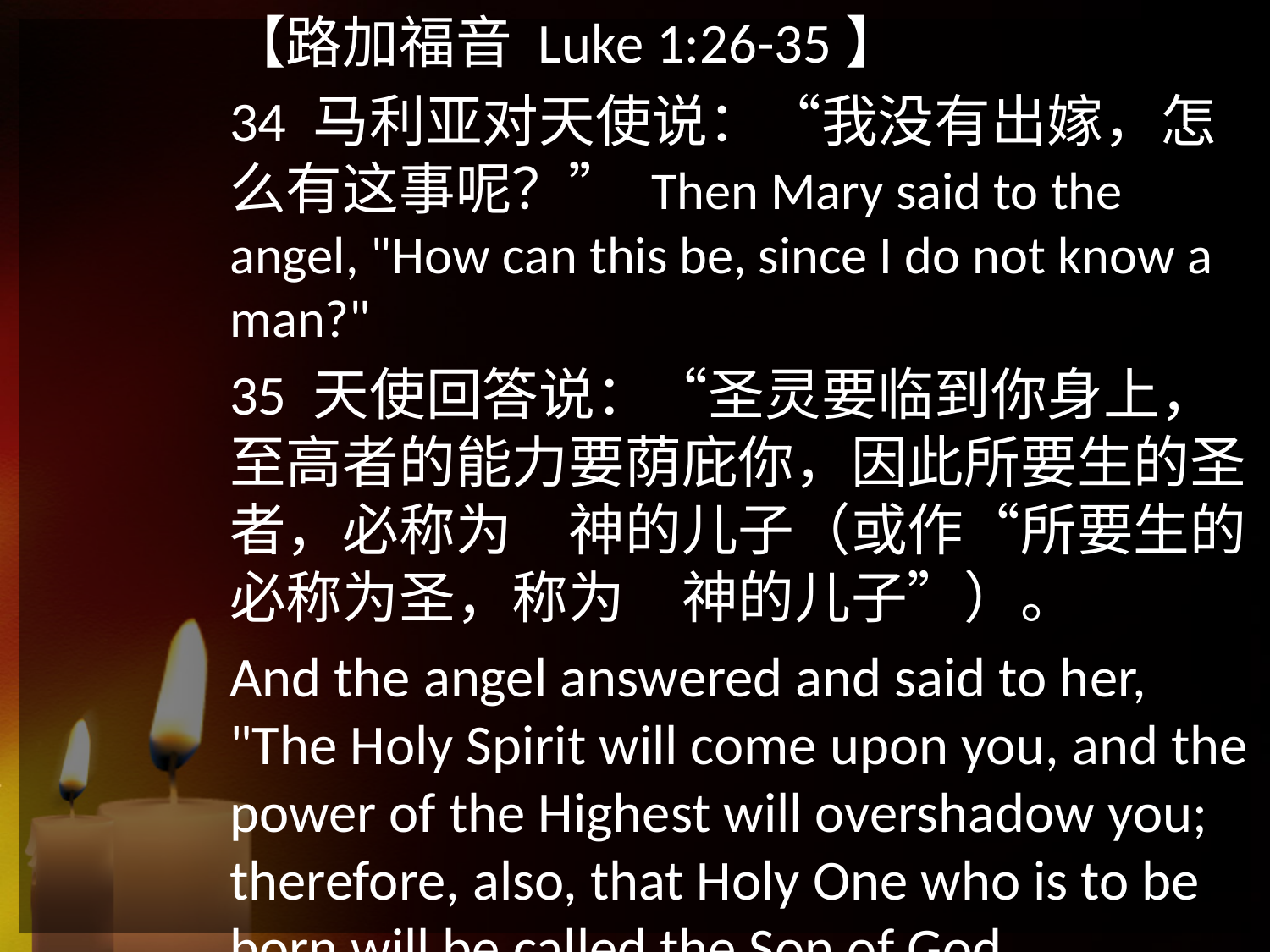

【路加福音 Luke 1:26-35】
34 马利亚对天使说：“我没有出嫁，怎么有这事呢？” Then Mary said to the angel, "How can this be, since I do not know a man?"
35 天使回答说：“圣灵要临到你身上，至高者的能力要荫庇你，因此所要生的圣者，必称为　神的儿子（或作“所要生的必称为圣，称为　神的儿子”）。
And the angel answered and said to her, "The Holy Spirit will come upon you, and the power of the Highest will overshadow you; therefore, also, that Holy One who is to be born will be called the Son of God.